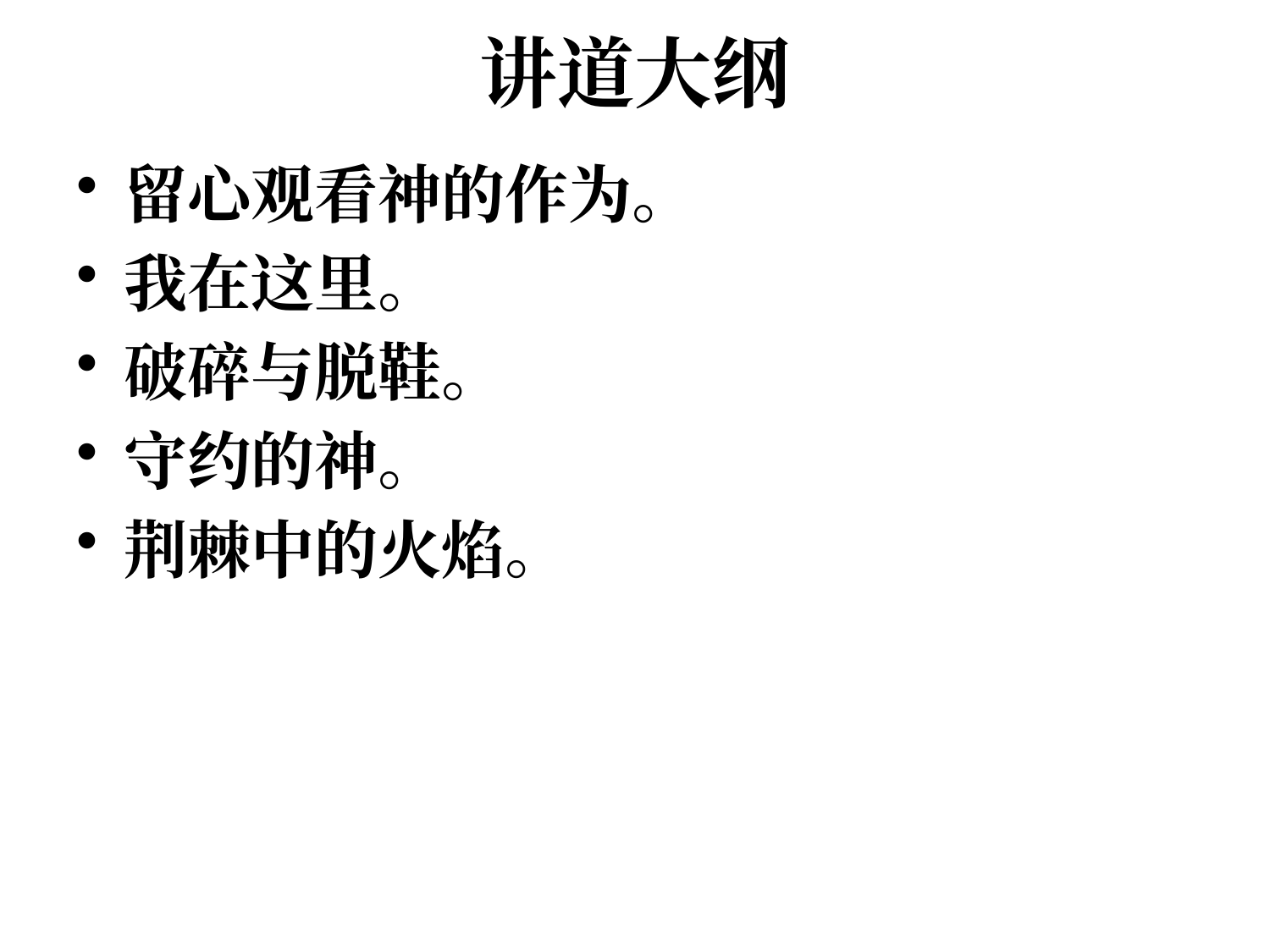

# 讲道大纲
留心观看神的作为。
我在这里。
破碎与脱鞋。
守约的神。
荆棘中的火焰。